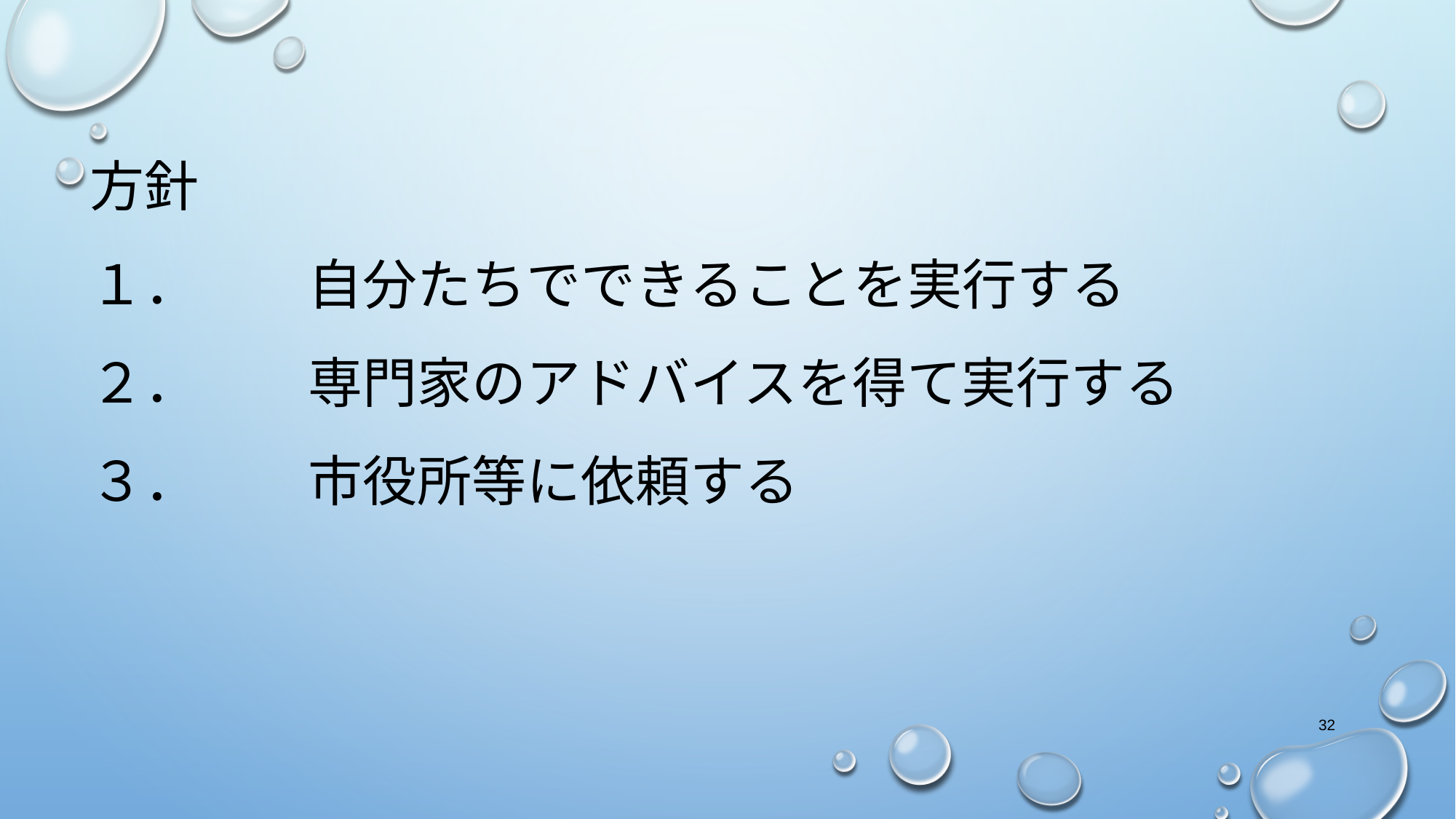

# 方針 １．	自分たちでできることを実行する ２．	専門家のアドバイスを得て実行する ３．	市役所等に依頼する
32